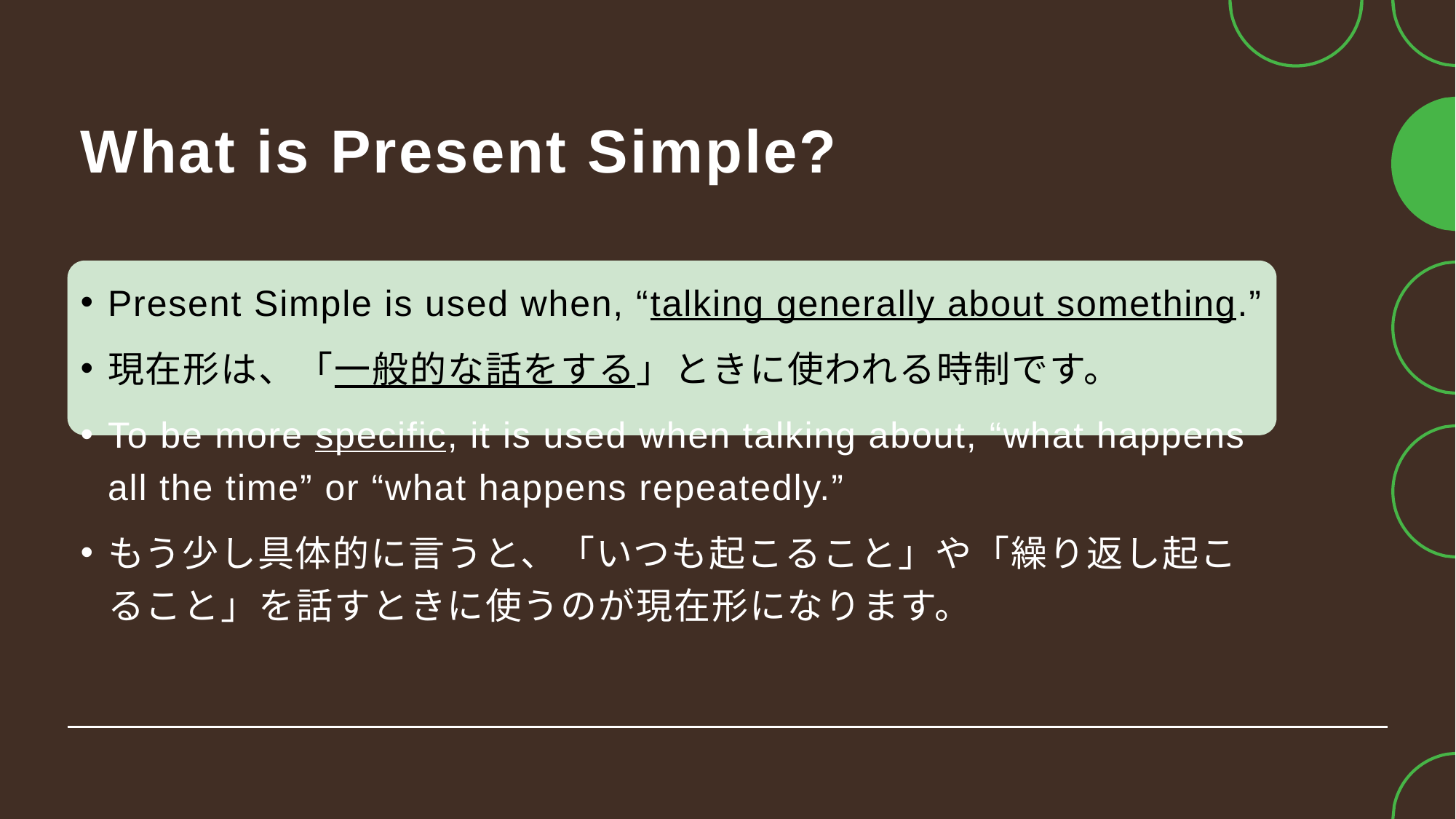

# What is Present Simple?
Present Simple is used when, “talking generally about something.”
現在形は、「一般的な話をする」ときに使われる時制です。
To be more specific, it is used when talking about, “what happens all the time” or “what happens repeatedly.”
もう少し具体的に言うと、「いつも起こること」や「繰り返し起こること」を話すときに使うのが現在形になります。